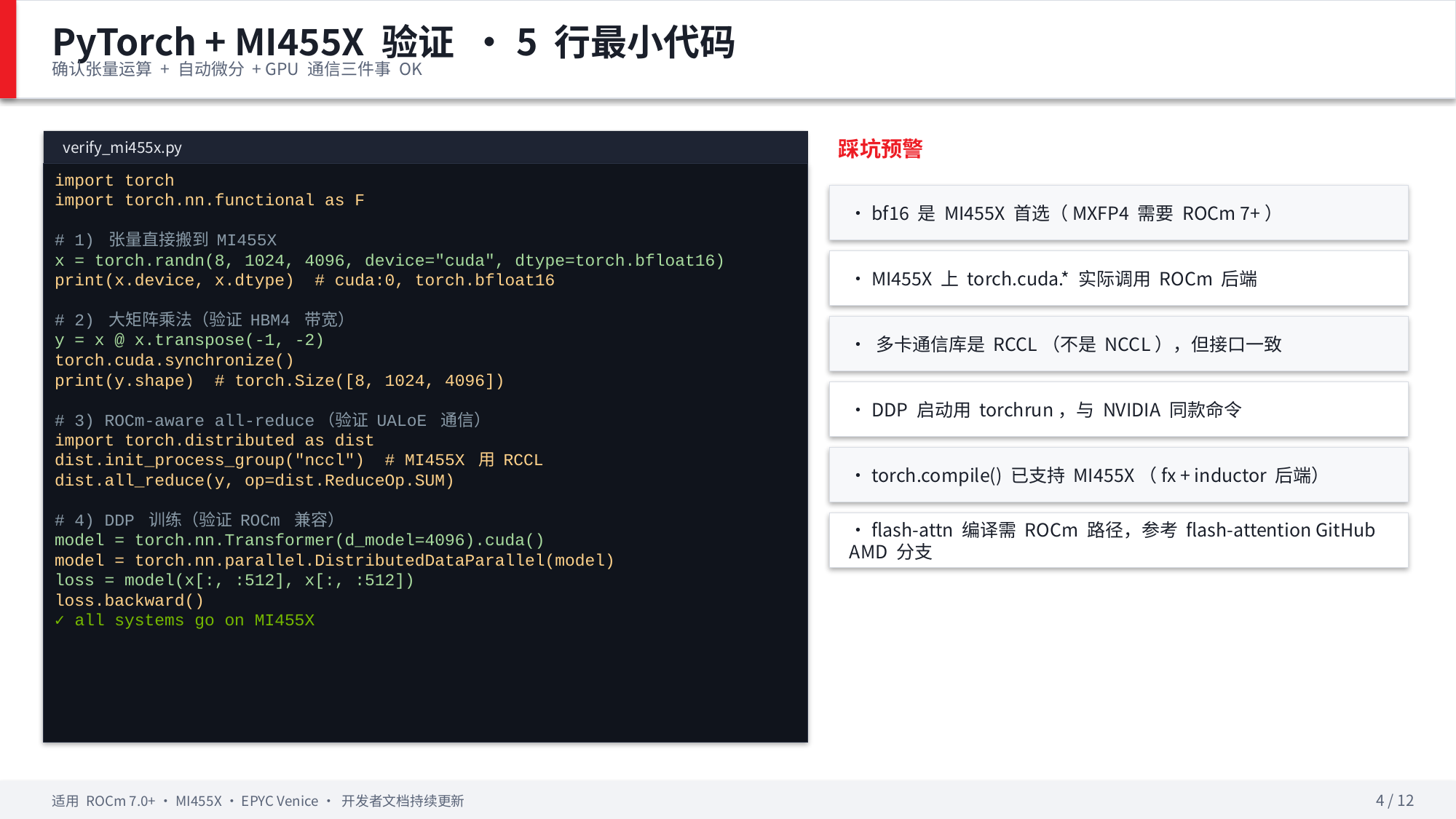

PyTorch + MI455X 验证 · 5 行最小代码
确认张量运算 + 自动微分 + GPU 通信三件事 OK

verify_mi455x.py
踩坑预警

import torch
import torch.nn.functional as F

# 1) 张量直接搬到 MI455X
x = torch.randn(8, 1024, 4096, device="cuda", dtype=torch.bfloat16)
print(x.device, x.dtype)  # cuda:0, torch.bfloat16

# 2) 大矩阵乘法（验证 HBM4 带宽）
y = x @ x.transpose(-1, -2)
torch.cuda.synchronize()
print(y.shape)  # torch.Size([8, 1024, 4096])

# 3) ROCm-aware all-reduce（验证 UALoE 通信）
import torch.distributed as dist
dist.init_process_group("nccl")  # MI455X 用 RCCL
dist.all_reduce(y, op=dist.ReduceOp.SUM)

# 4) DDP 训练（验证 ROCm 兼容）
model = torch.nn.Transformer(d_model=4096).cuda()
model = torch.nn.parallel.DistributedDataParallel(model)
loss = model(x[:, :512], x[:, :512])
loss.backward()
✓ all systems go on MI455X

• bf16 是 MI455X 首选（MXFP4 需要 ROCm 7+）

• MI455X 上 torch.cuda.* 实际调用 ROCm 后端

• 多卡通信库是 RCCL（不是 NCCL），但接口一致

• DDP 启动用 torchrun，与 NVIDIA 同款命令

• torch.compile() 已支持 MI455X（fx + inductor 后端）

• flash-attn 编译需 ROCm 路径，参考 flash-attention GitHub AMD 分支

适用 ROCm 7.0+ · MI455X · EPYC Venice · 开发者文档持续更新
4 / 12